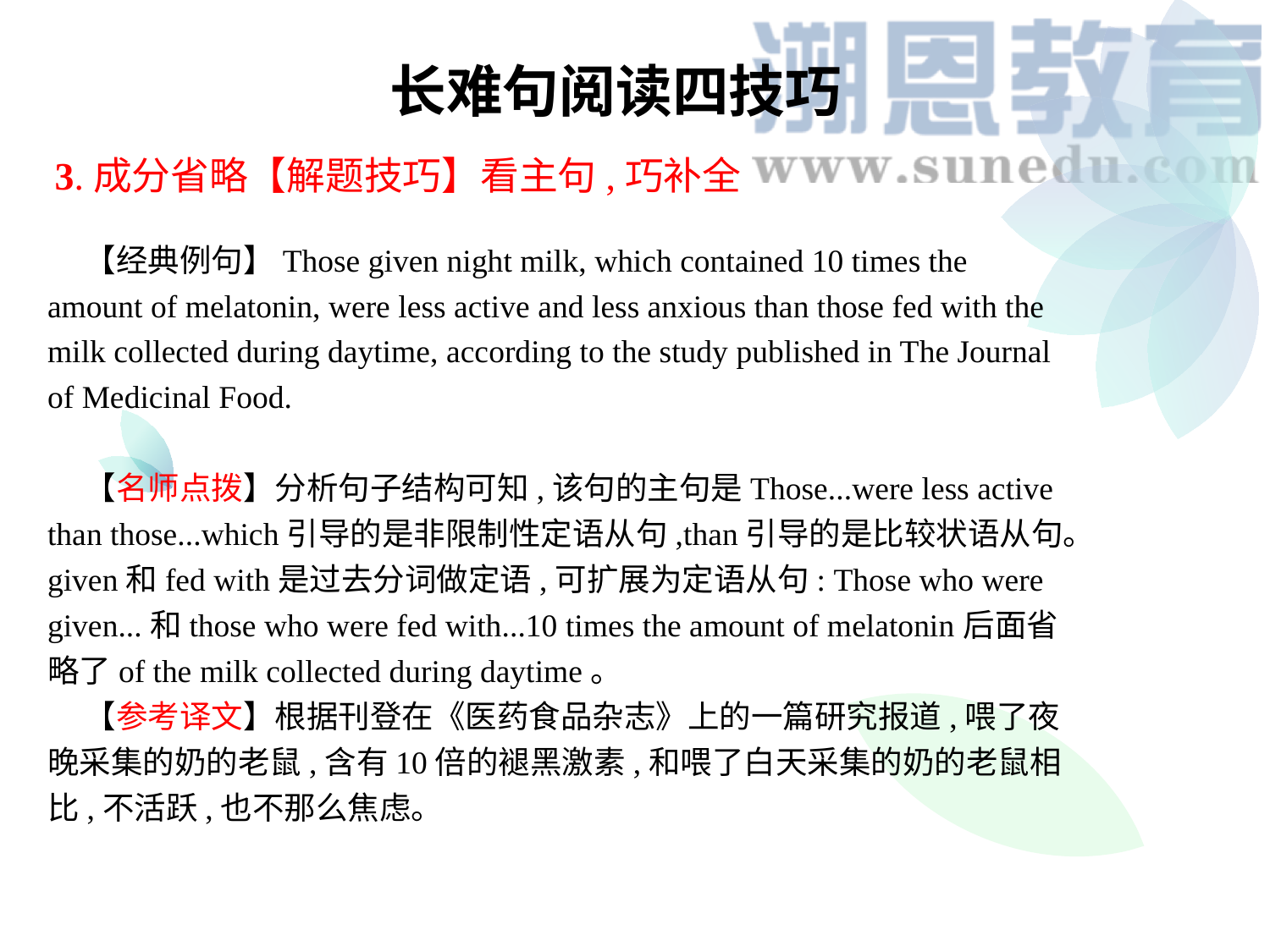

长难句阅读四技巧

3.成分省略【解题技巧】看主句,巧补全

【经典例句】Those given night milk, which contained 10 times the amount of melatonin, were less active and less anxious than those fed with the milk collected during daytime, according to the study published in The Journal of Medicinal Food.

【名师点拨】分析句子结构可知,该句的主句是Those...were less active than those...which引导的是非限制性定语从句,than引导的是比较状语从句。given和fed with是过去分词做定语,可扩展为定语从句: Those who were given...和those who were fed with...10 times the amount of melatonin后面省略了of the milk collected during daytime。
【参考译文】根据刊登在《医药食品杂志》上的一篇研究报道,喂了夜晚采集的奶的老鼠,含有10倍的褪黑激素,和喂了白天采集的奶的老鼠相比,不活跃,也不那么焦虑。